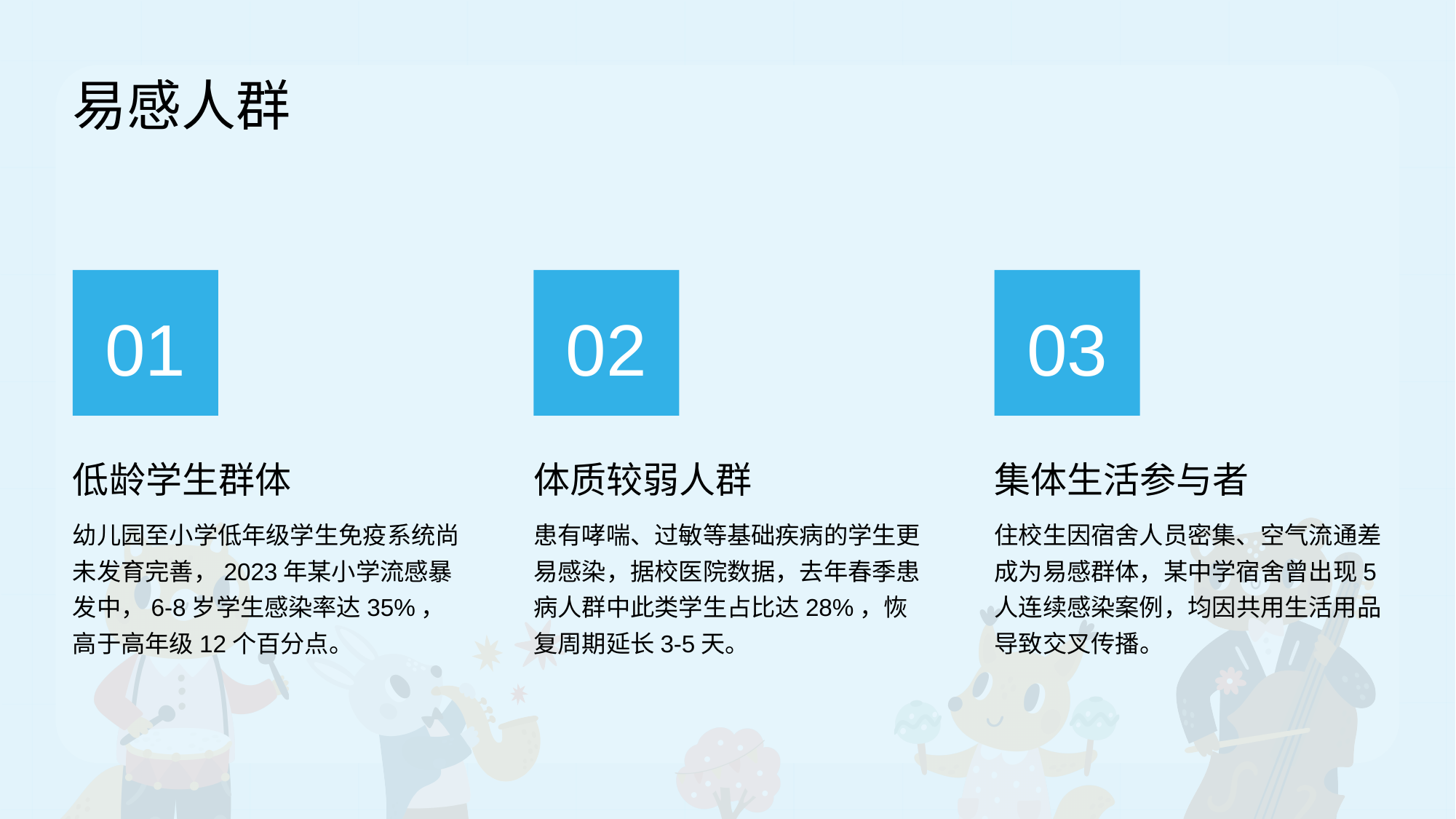

易感人群

01
02
03
低龄学生群体
体质较弱人群
集体生活参与者
幼儿园至小学低年级学生免疫系统尚未发育完善，2023年某小学流感暴发中，6-8岁学生感染率达35%，高于高年级12个百分点。
患有哮喘、过敏等基础疾病的学生更易感染，据校医院数据，去年春季患病人群中此类学生占比达28%，恢复周期延长3-5天。
住校生因宿舍人员密集、空气流通差成为易感群体，某中学宿舍曾出现5人连续感染案例，均因共用生活用品导致交叉传播。